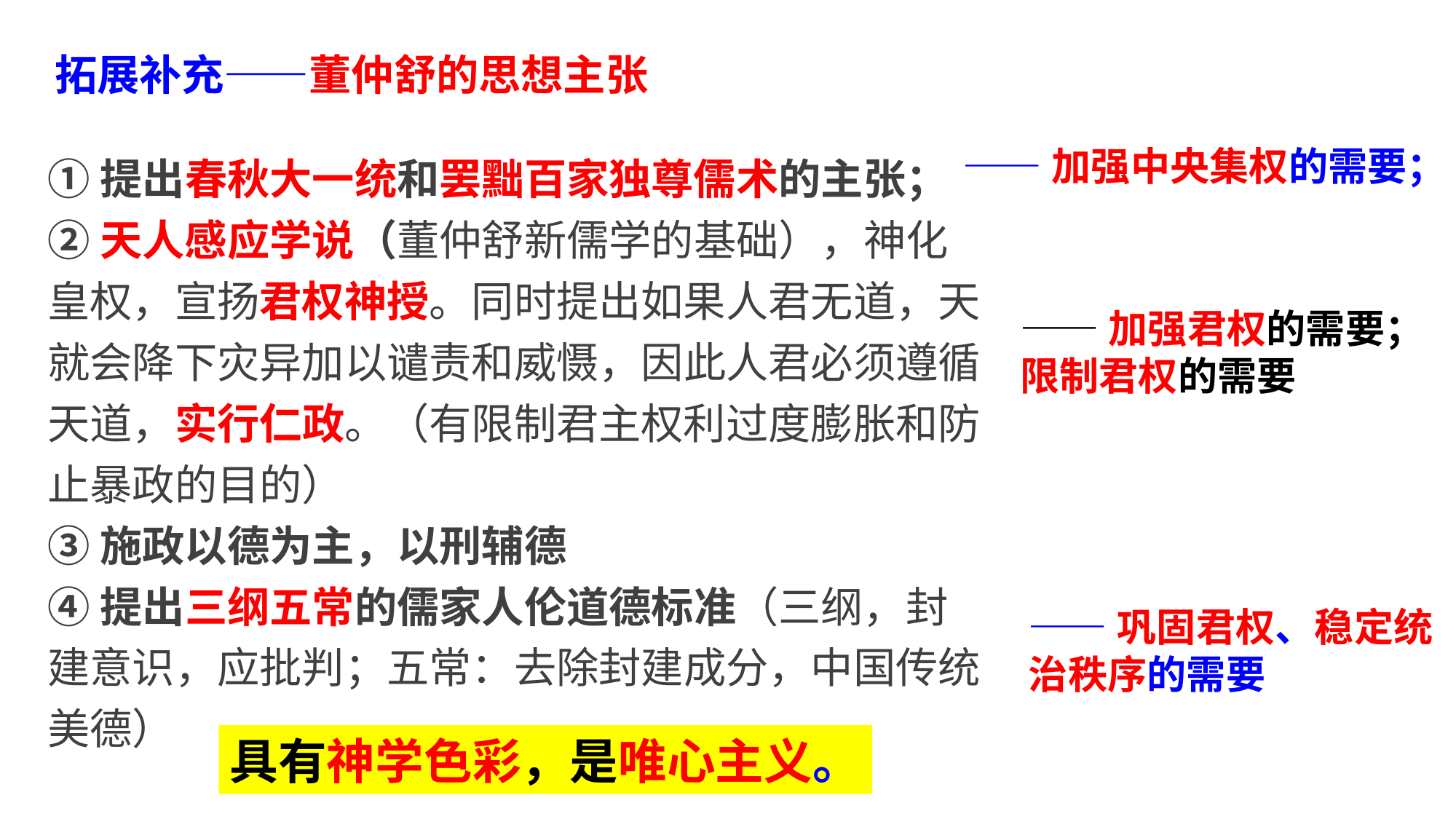

拓展补充——董仲舒的思想主张
①提出春秋大一统和罢黜百家独尊儒术的主张；
②天人感应学说（董仲舒新儒学的基础），神化皇权，宣扬君权神授。同时提出如果人君无道，天就会降下灾异加以谴责和威慑，因此人君必须遵循天道，实行仁政。（有限制君主权利过度膨胀和防止暴政的目的）
③施政以德为主，以刑辅德
④提出三纲五常的儒家人伦道德标准（三纲，封建意识，应批判；五常：去除封建成分，中国传统美德）
——加强中央集权的需要；
——加强君权的需要；限制君权的需要
——巩固君权、稳定统治秩序的需要
具有神学色彩，是唯心主义。